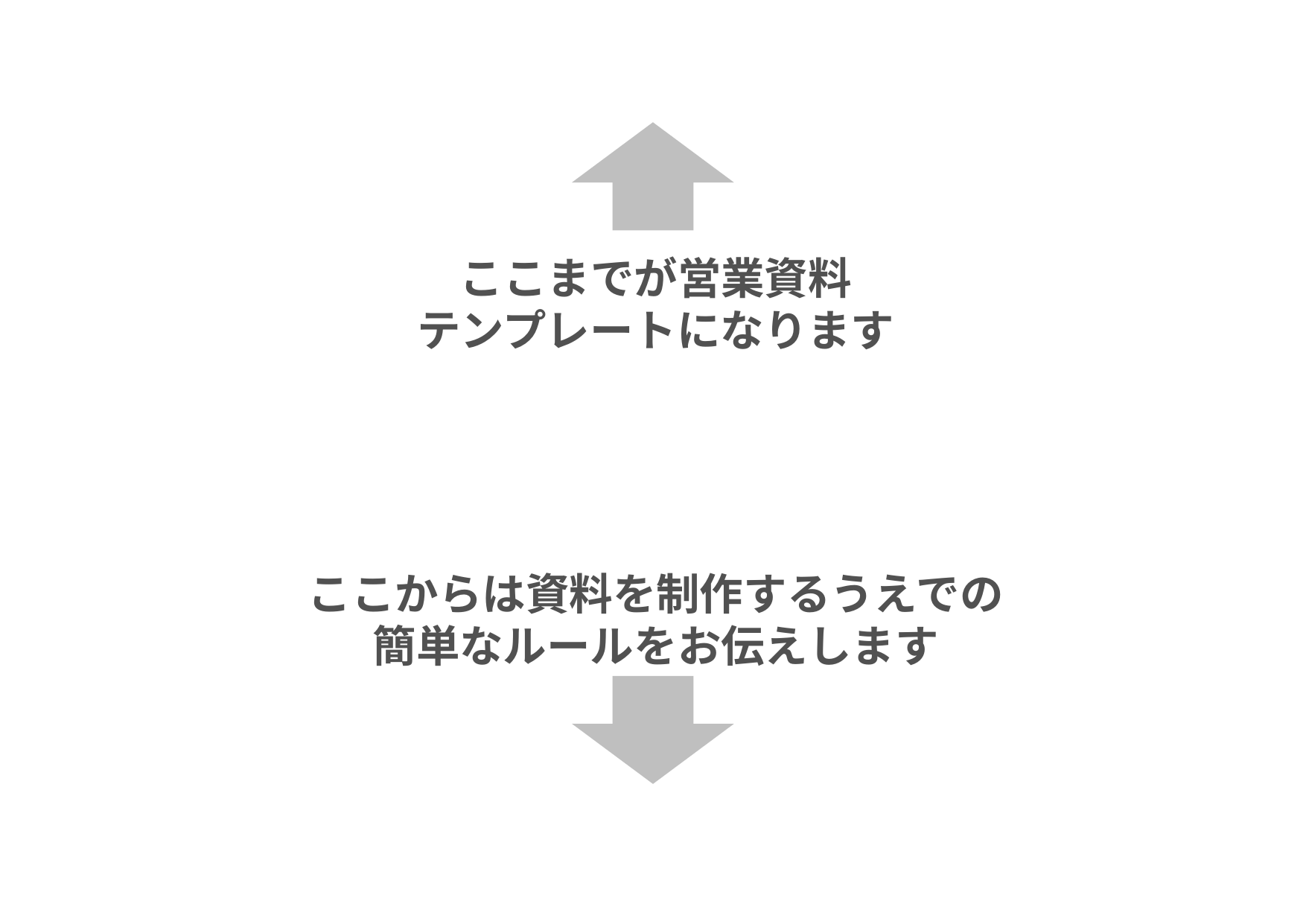

ここまでが営業資料
テンプレートになります
ここからは資料を制作するうえでの
簡単なルールをお伝えします